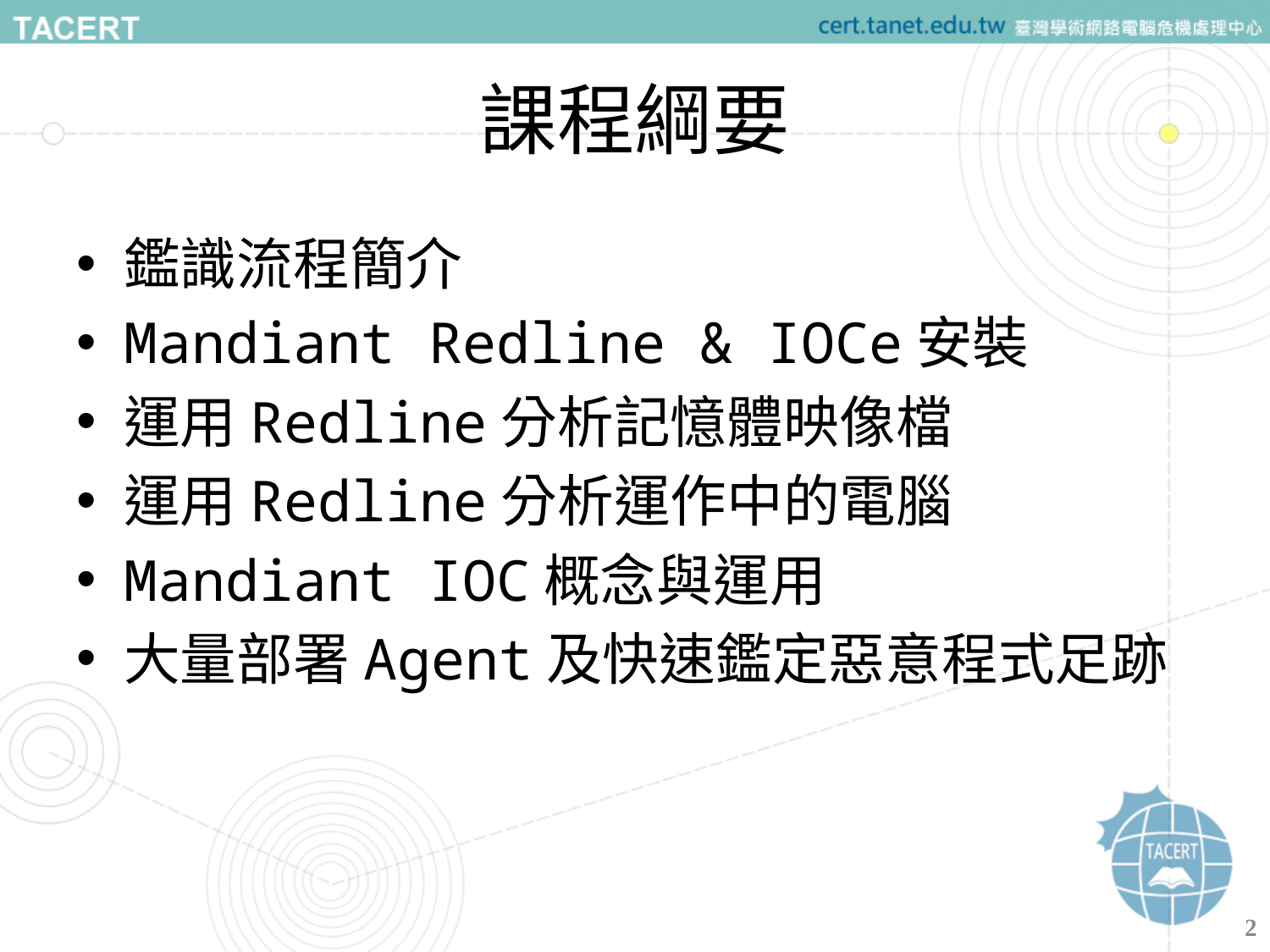

# 課程綱要
鑑識流程簡介
Mandiant Redline & IOCe安裝
運用Redline分析記憶體映像檔
運用Redline分析運作中的電腦
Mandiant IOC概念與運用
大量部署Agent及快速鑑定惡意程式足跡

2